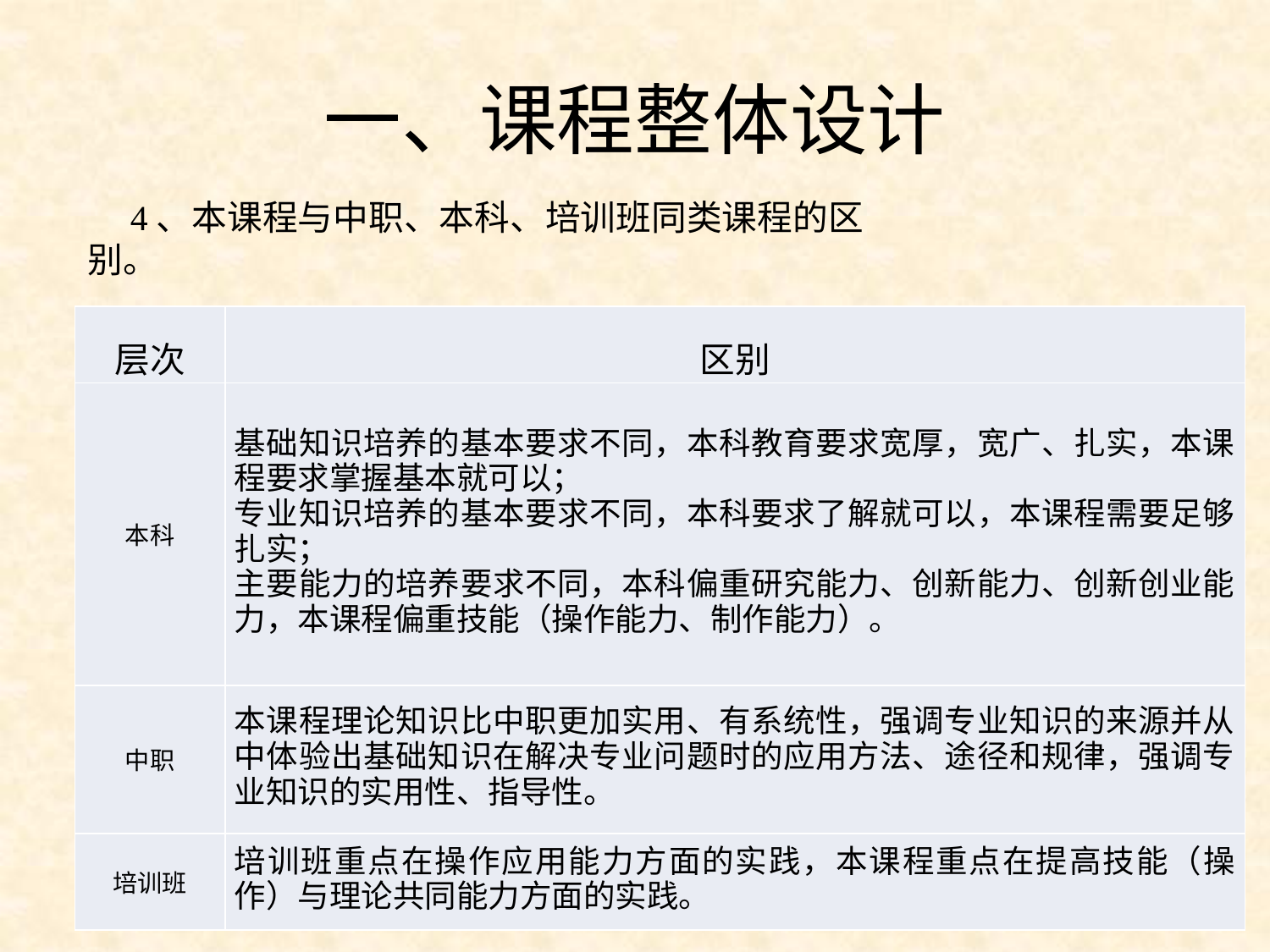

# 一、课程整体设计
4、本课程与中职、本科、培训班同类课程的区别。
| 层次 | 区别 |
| --- | --- |
| 本科 | 基础知识培养的基本要求不同，本科教育要求宽厚，宽广、扎实，本课程要求掌握基本就可以； 专业知识培养的基本要求不同，本科要求了解就可以，本课程需要足够扎实； 主要能力的培养要求不同，本科偏重研究能力、创新能力、创新创业能力，本课程偏重技能（操作能力、制作能力）。 |
| 中职 | 本课程理论知识比中职更加实用、有系统性，强调专业知识的来源并从中体验出基础知识在解决专业问题时的应用方法、途径和规律，强调专业知识的实用性、指导性。 |
| 培训班 | 培训班重点在操作应用能力方面的实践，本课程重点在提高技能（操作）与理论共同能力方面的实践。 |